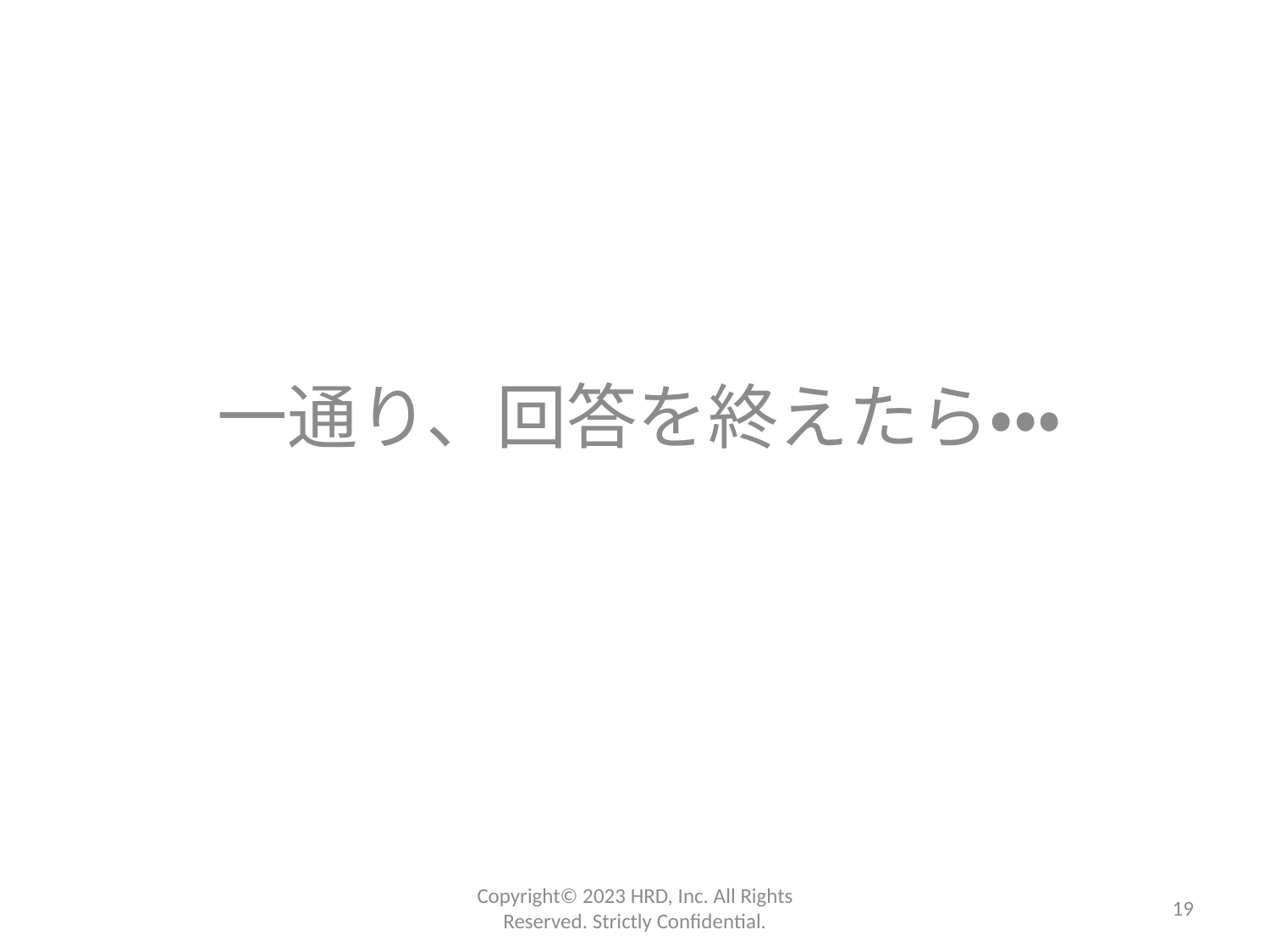

一通り、回答を終えたら・・・
Copyright©️ 2023 HRD, Inc. All Rights Reserved. Strictly Confidential.
19